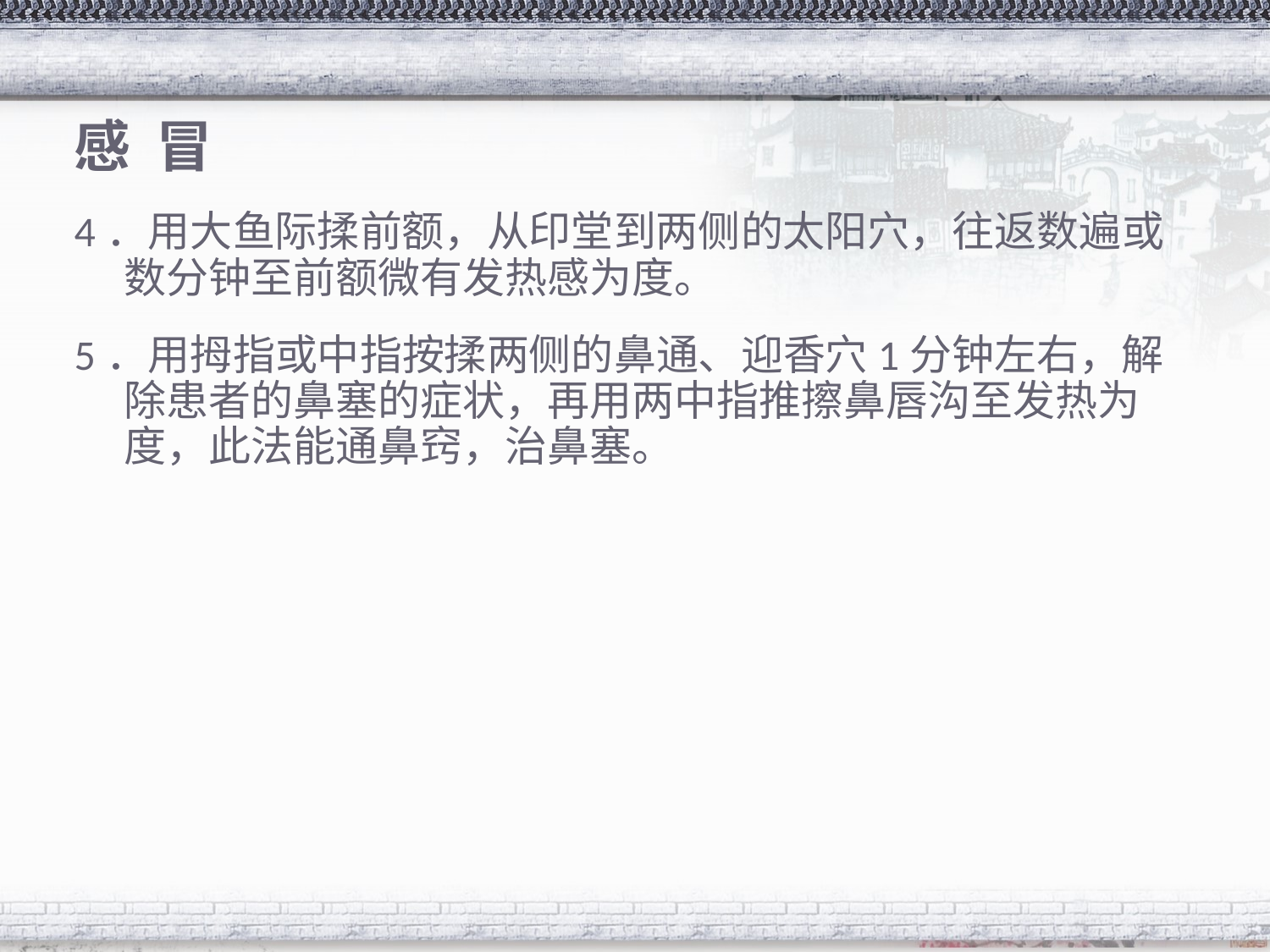

# 感  冒
4．用大鱼际揉前额，从印堂到两侧的太阳穴，往返数遍或数分钟至前额微有发热感为度。
5．用拇指或中指按揉两侧的鼻通、迎香穴1分钟左右，解除患者的鼻塞的症状，再用两中指推擦鼻唇沟至发热为度，此法能通鼻窍，治鼻塞。